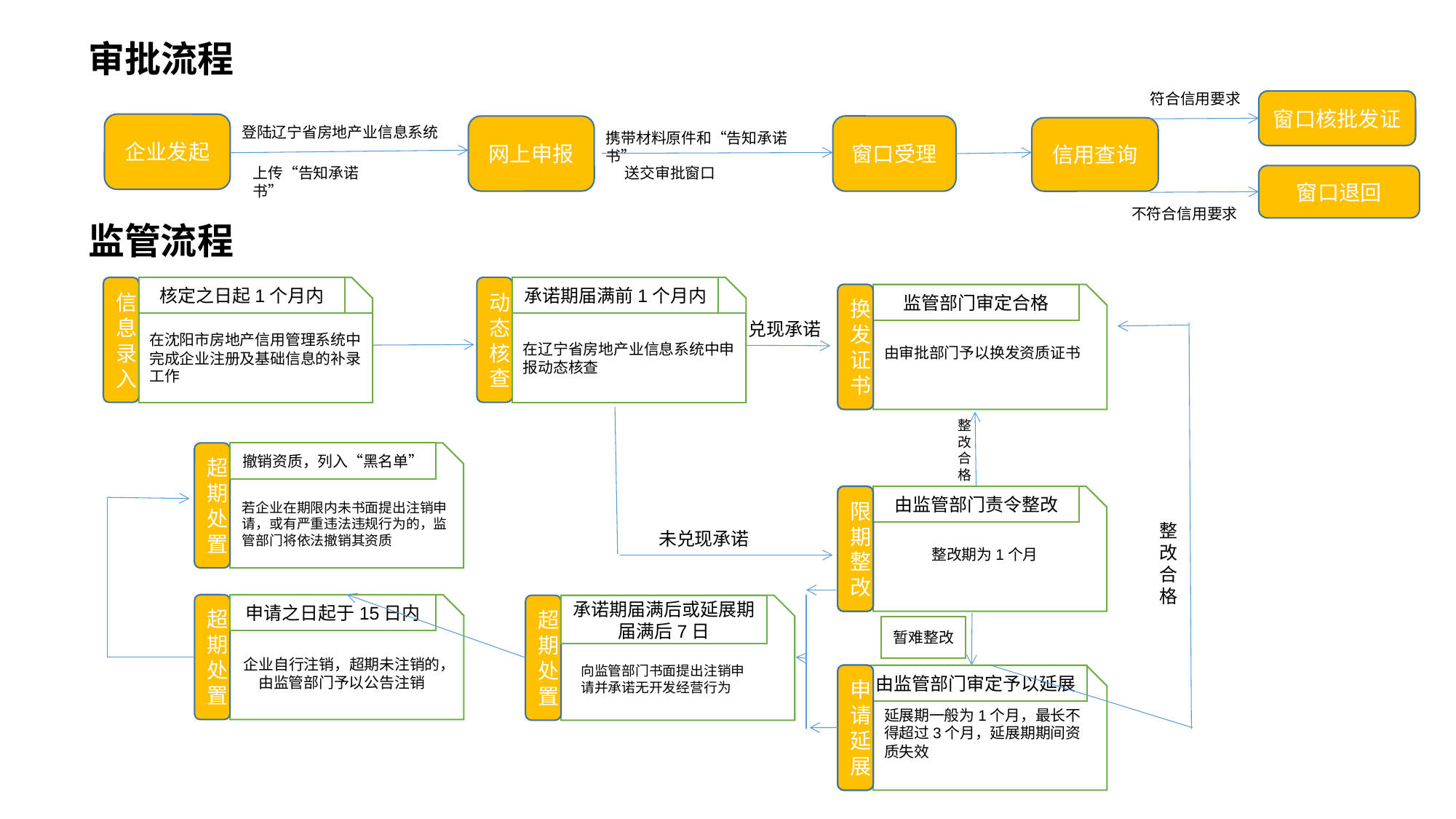

# 审批流程
符合信用要求
窗口核批发证
企业发起
网上申报
窗口受理
登陆辽宁省房地产业信息系统
信用查询
携带材料原件和“告知承诺书”
上传“告知承诺书”
送交审批窗口
窗口退回
不符合信用要求
监管流程
动态核查

承诺期届满前1个月内
在辽宁省房地产业信息系统中申报动态核查
信息录入

核定之日起1个月内
限期整改
换发证书
由审批部门予以换发资质证书
监管部门审定合格
兑现承诺
在沈阳市房地产信用管理系统中完成企业注册及基础信息的补录工作
整改合格
超期处置

撤销资质，列入“黑名单”
限期整改
限期整改
限期整改
整改期为1个月
由监管部门责令整改
若企业在期限内未书面提出注销申请，或有严重违法违规行为的，监管部门将依法撤销其资质
整改合格
未兑现承诺
超期处置

企业自行注销，超期未注销的，由监管部门予以公告注销
申请之日起于15日内
超期处置

承诺期届满后或延展期届满后7日
暂难整改
向监管部门书面提出注销申请并承诺无开发经营行为
限期整改
申请延展
限期整改
由监管部门审定予以延展
延展期一般为1个月，最长不得超过3个月，延展期期间资质失效